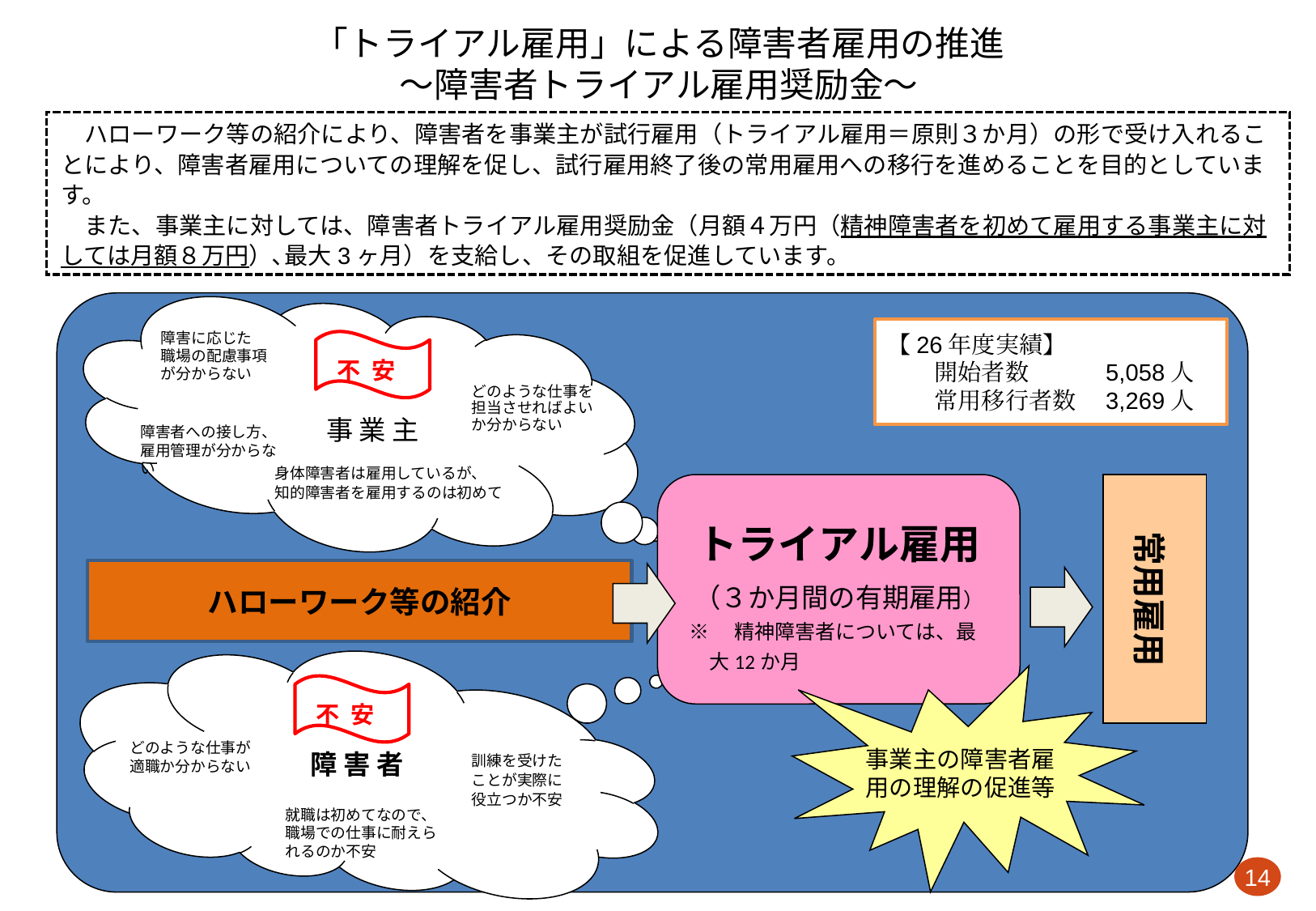

# 「トライアル雇用」による障害者雇用の推進 ～障害者トライアル雇用奨励金～
　ハローワーク等の紹介により、障害者を事業主が試行雇用（トライアル雇用＝原則３か月）の形で受け入れることにより、障害者雇用についての理解を促し、試行雇用終了後の常用雇用への移行を進めることを目的としています。
　また、事業主に対しては、障害者トライアル雇用奨励金（月額４万円（精神障害者を初めて雇用する事業主に対しては月額８万円）､最大3ヶ月）を支給し、その取組を促進しています。

【26年度実績】
　　開始者数　　　5,058人
　　常用移行者数　3,269人

障害に応じた
職場の配慮事項
が分からない
不  安
どのような仕事を
担当させればよい
か分からない
事 業 主
障害者への接し方、雇用管理が分からない
身体障害者は雇用しているが、
知的障害者を雇用するのは初めて

常用雇用
トライアル雇用
（３か月間の有期雇用）
※　精神障害者については、最
　大12か月
ハローワーク等の紹介

不  安
どのような仕事が適職か分からない
障 害 者
事業主の障害者雇用の理解の促進等
訓練を受けた
ことが実際に
役立つか不安
就職は初めてなので、職場での仕事に耐えられるのか不安
14